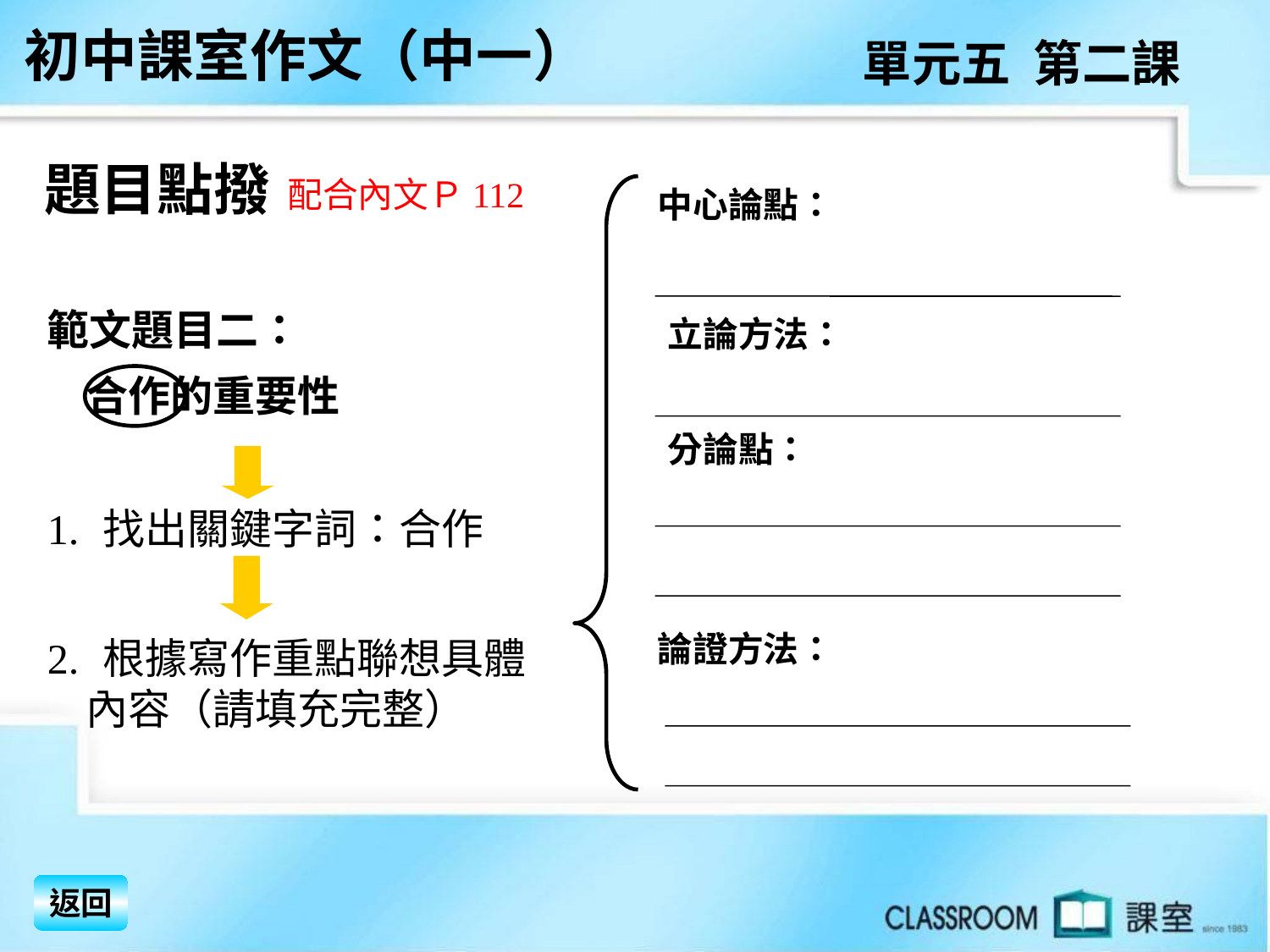

初中課室作文（中一）
單元五  第二課
題目點撥
配合內文Ｐ112

中心論點：

立論方法：

分論點：

論證方法：

範文題目二：
   合作的重要性

1. 找出關鍵字詞：合作

2. 根據寫作重點聯想具體
   內容（請填充完整）
返回